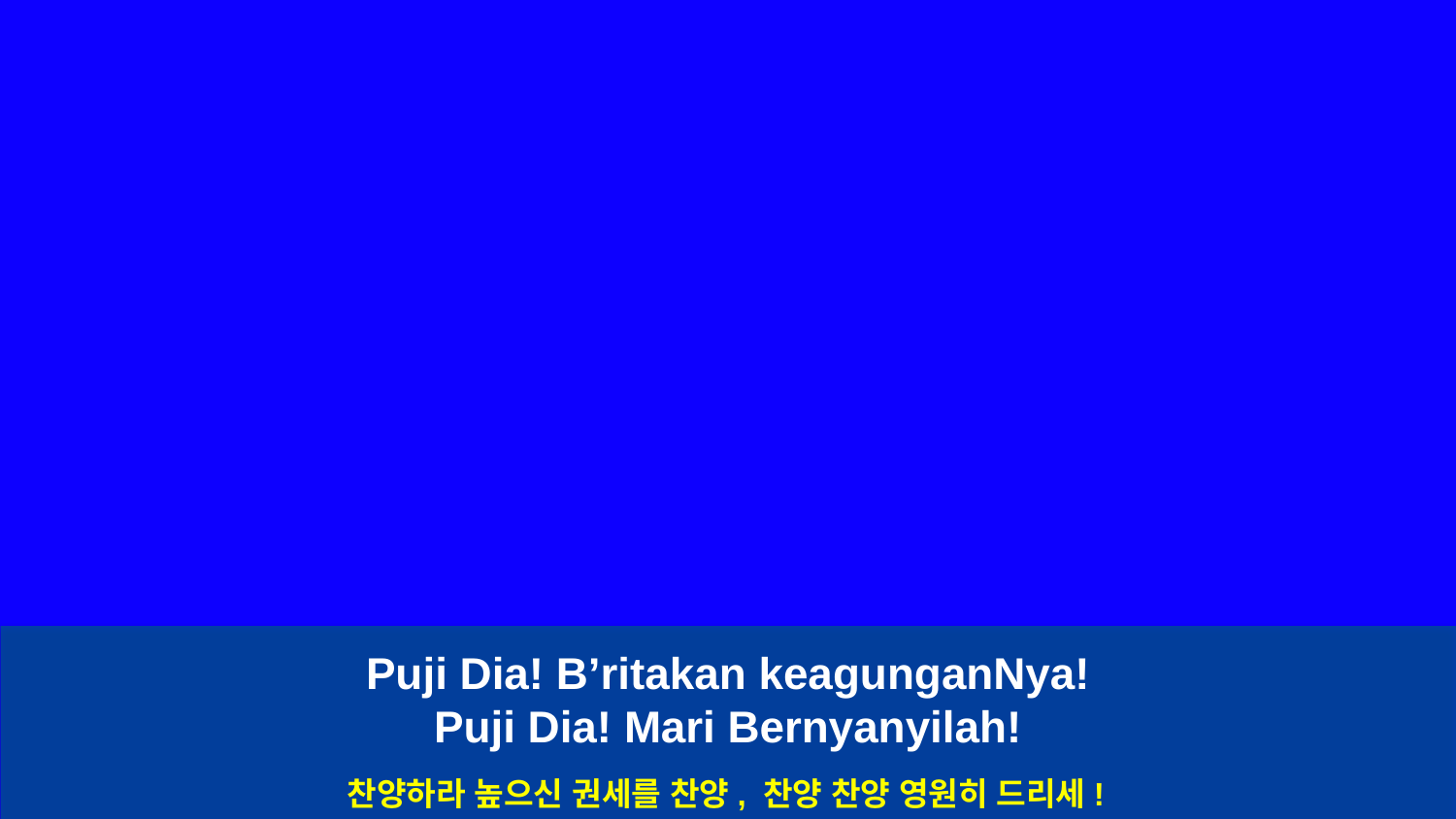

Puji Dia! B’ritakan keagunganNya!
Puji Dia! Mari Bernyanyilah!
찬양하라 높으신 권세를 찬양, 찬양 찬양 영원히 드리세!